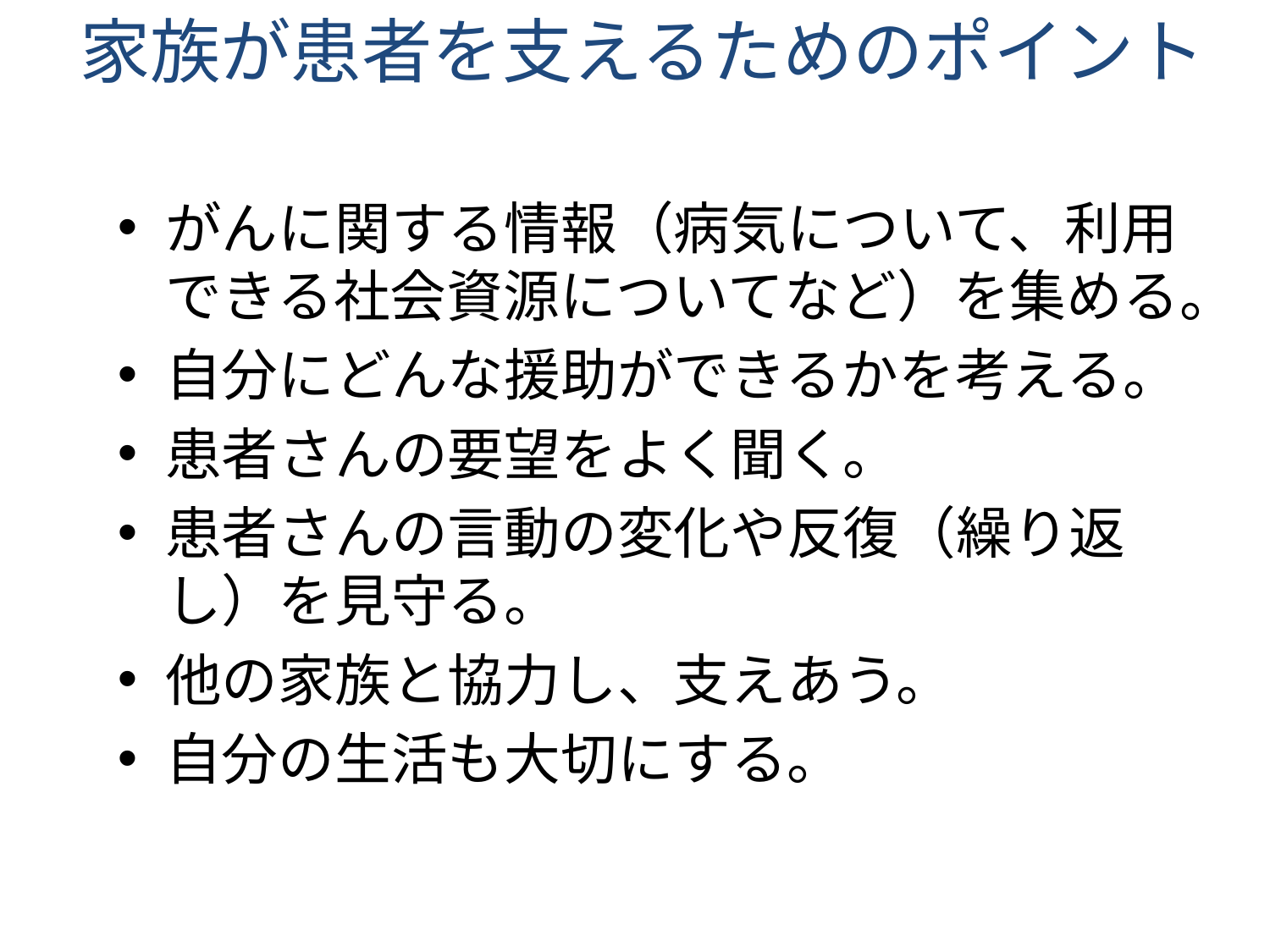

# 家族が患者を支えるためのポイント
がんに関する情報（病気について、利用できる社会資源についてなど）を集める。
自分にどんな援助ができるかを考える。
患者さんの要望をよく聞く。
患者さんの言動の変化や反復（繰り返し）を見守る。
他の家族と協力し、支えあう。
自分の生活も大切にする。